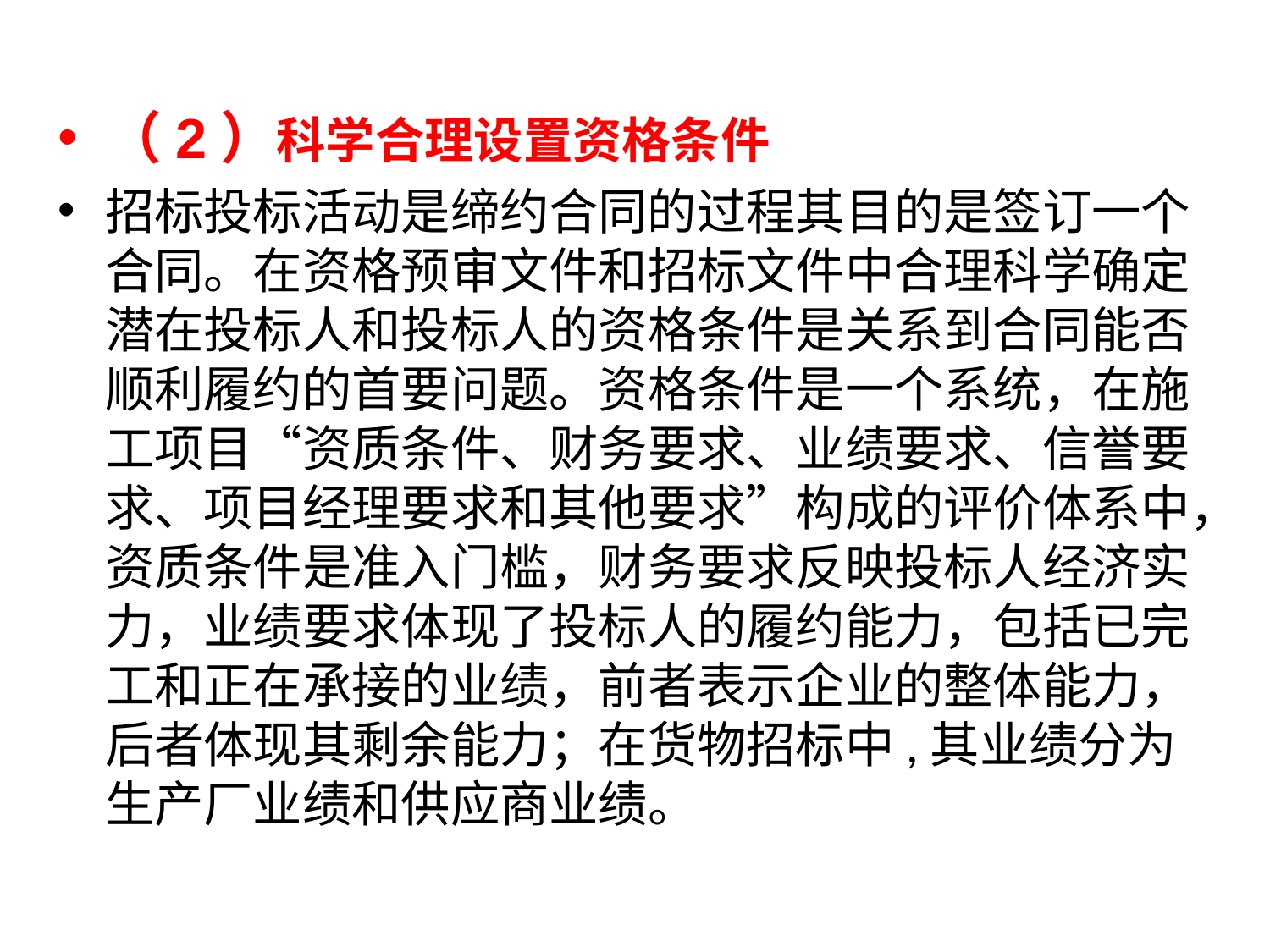

（2）科学合理设置资格条件
招标投标活动是缔约合同的过程其目的是签订一个合同。在资格预审文件和招标文件中合理科学确定潜在投标人和投标人的资格条件是关系到合同能否顺利履约的首要问题。资格条件是一个系统，在施工项目“资质条件、财务要求、业绩要求、信誉要求、项目经理要求和其他要求”构成的评价体系中，资质条件是准入门槛，财务要求反映投标人经济实力，业绩要求体现了投标人的履约能力，包括已完工和正在承接的业绩，前者表示企业的整体能力，后者体现其剩余能力；在货物招标中,其业绩分为生产厂业绩和供应商业绩。